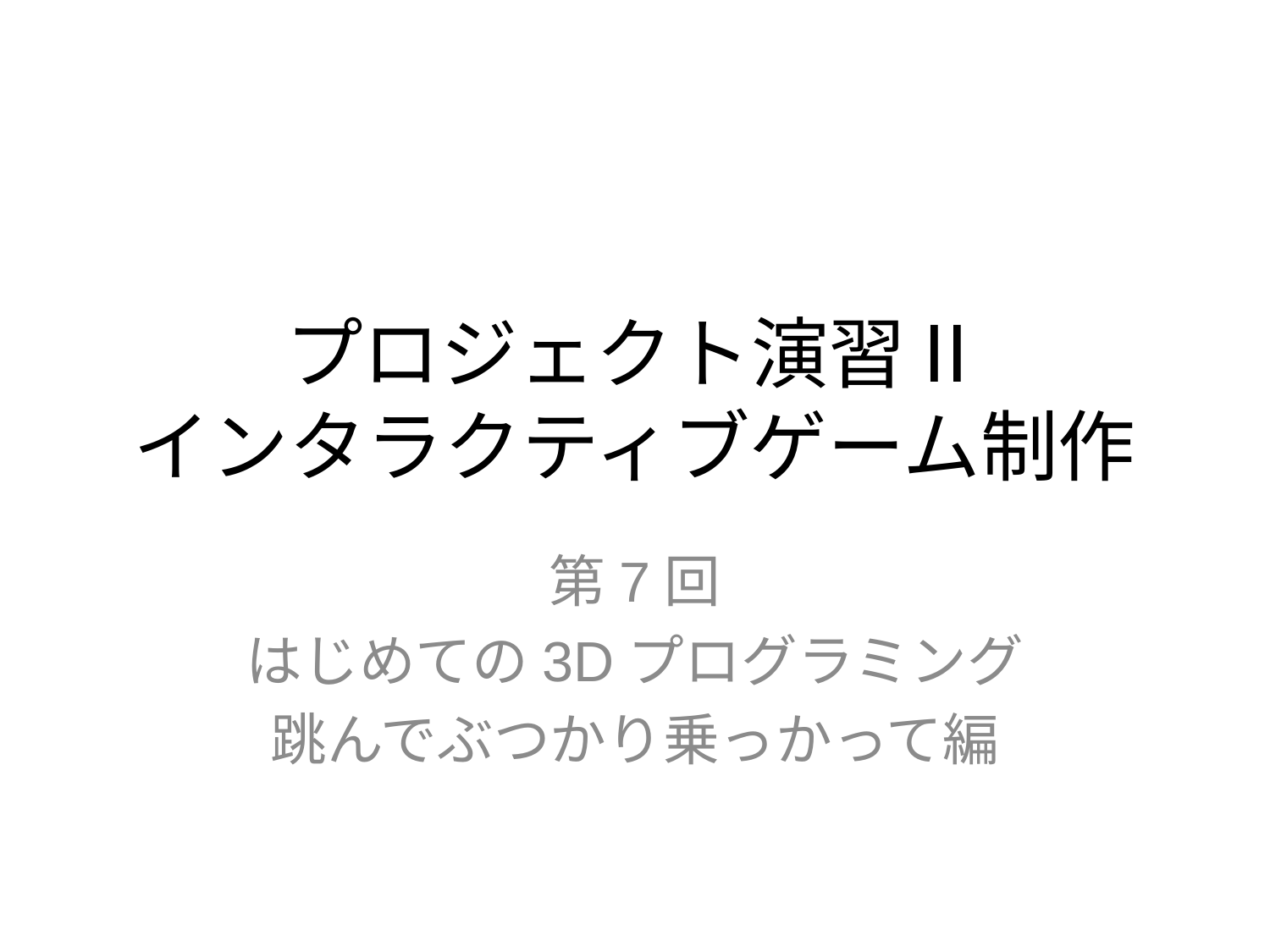

# プロジェクト演習Ⅱ インタラクティブゲーム制作
第7回
はじめての3Dプログラミング
跳んでぶつかり乗っかって編